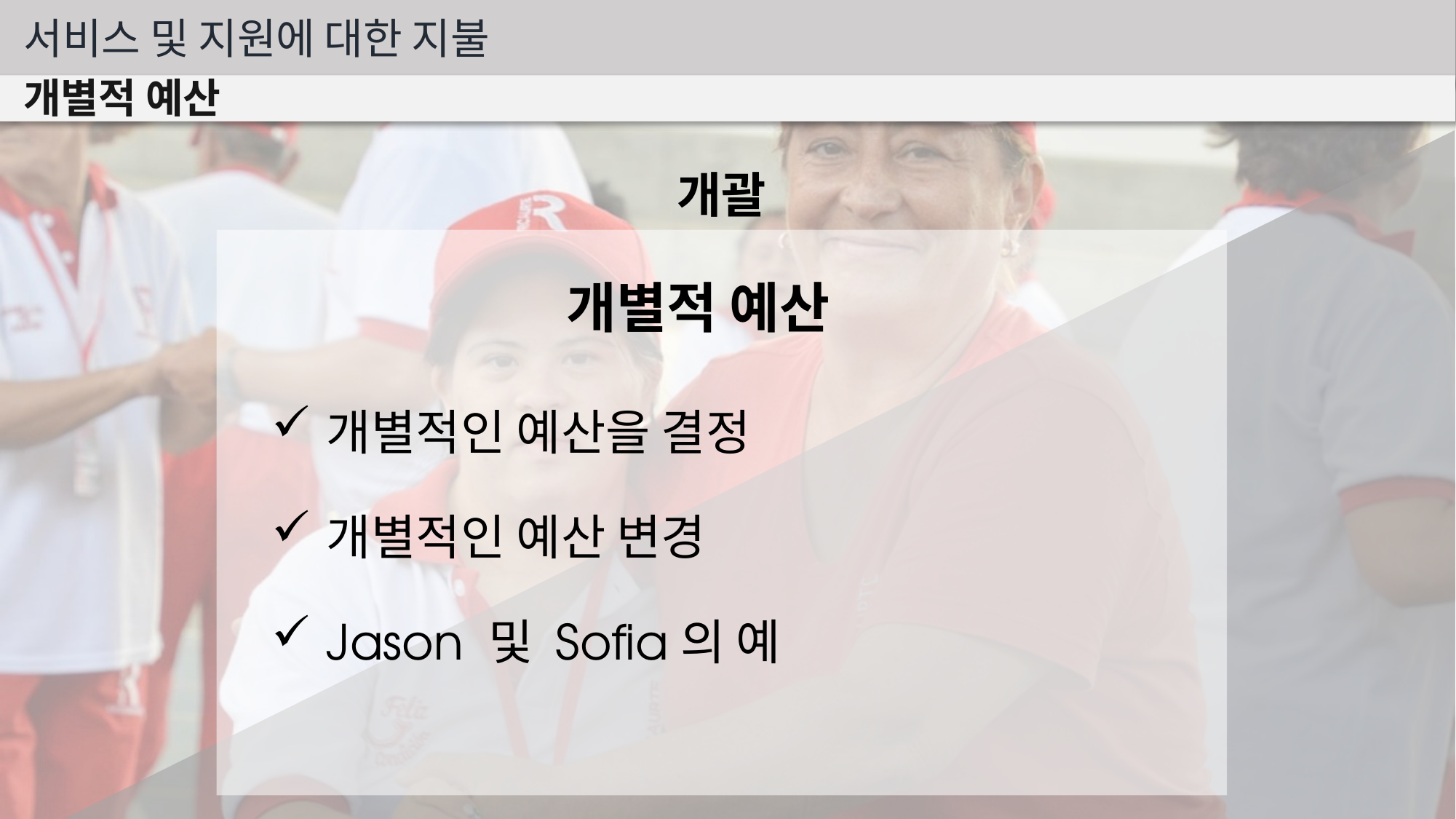

서비스 및 지원에 대한 지불
개별적 예산
개괄

개별적 예산
개별적인 예산을 결정

개별적인 예산 변경

Jason 및 Sofia의 예